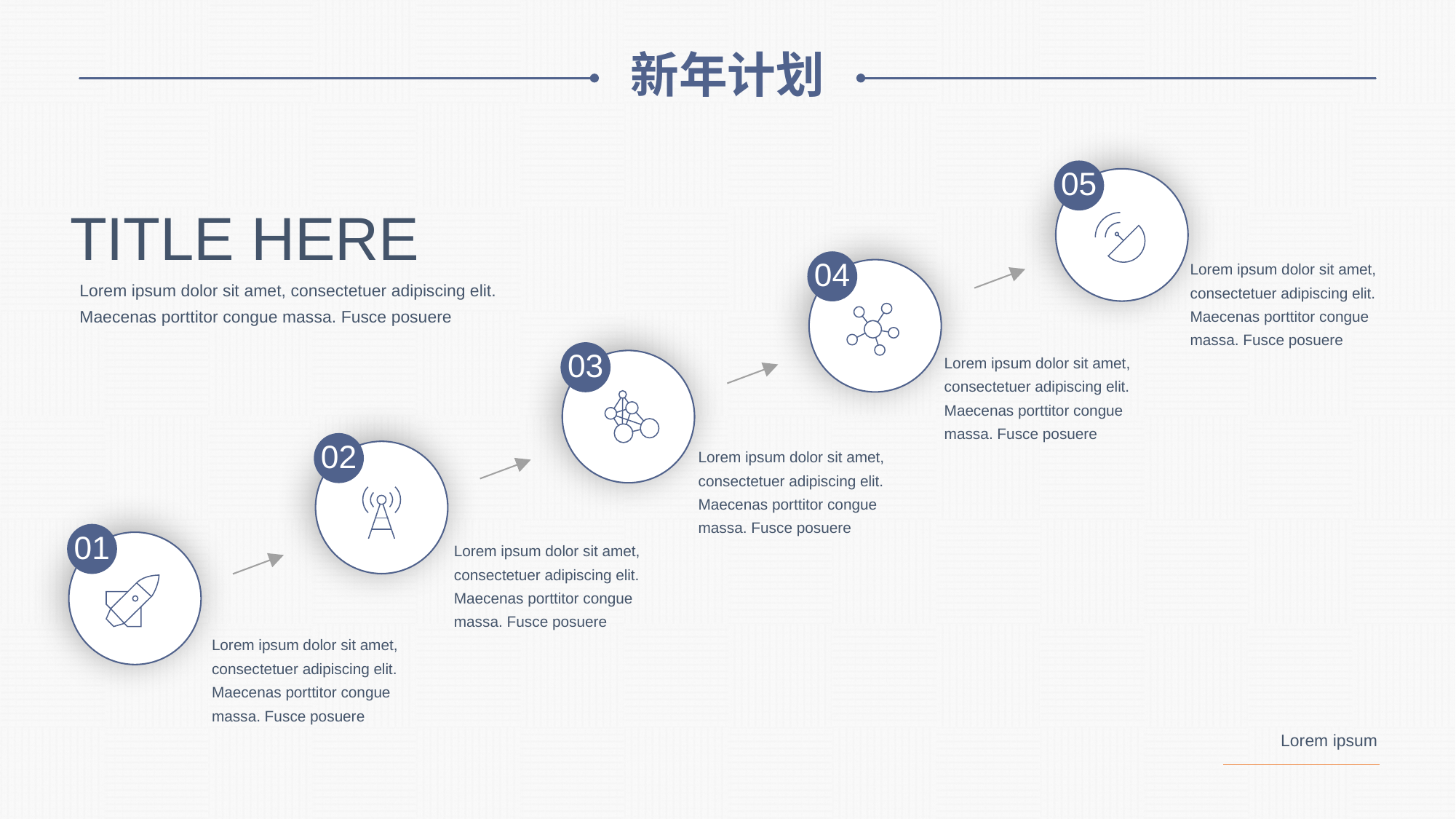

新年计划
05

TITLE HERE

Lorem ipsum dolor sit amet, consectetuer adipiscing elit. Maecenas porttitor congue massa. Fusce posuere
04

Lorem ipsum dolor sit amet, consectetuer adipiscing elit. Maecenas porttitor congue massa. Fusce posuere

03
Lorem ipsum dolor sit amet, consectetuer adipiscing elit. Maecenas porttitor congue massa. Fusce posuere

02
Lorem ipsum dolor sit amet, consectetuer adipiscing elit. Maecenas porttitor congue massa. Fusce posuere

01
Lorem ipsum dolor sit amet, consectetuer adipiscing elit. Maecenas porttitor congue massa. Fusce posuere

Lorem ipsum dolor sit amet, consectetuer adipiscing elit. Maecenas porttitor congue massa. Fusce posuere
Lorem ipsum